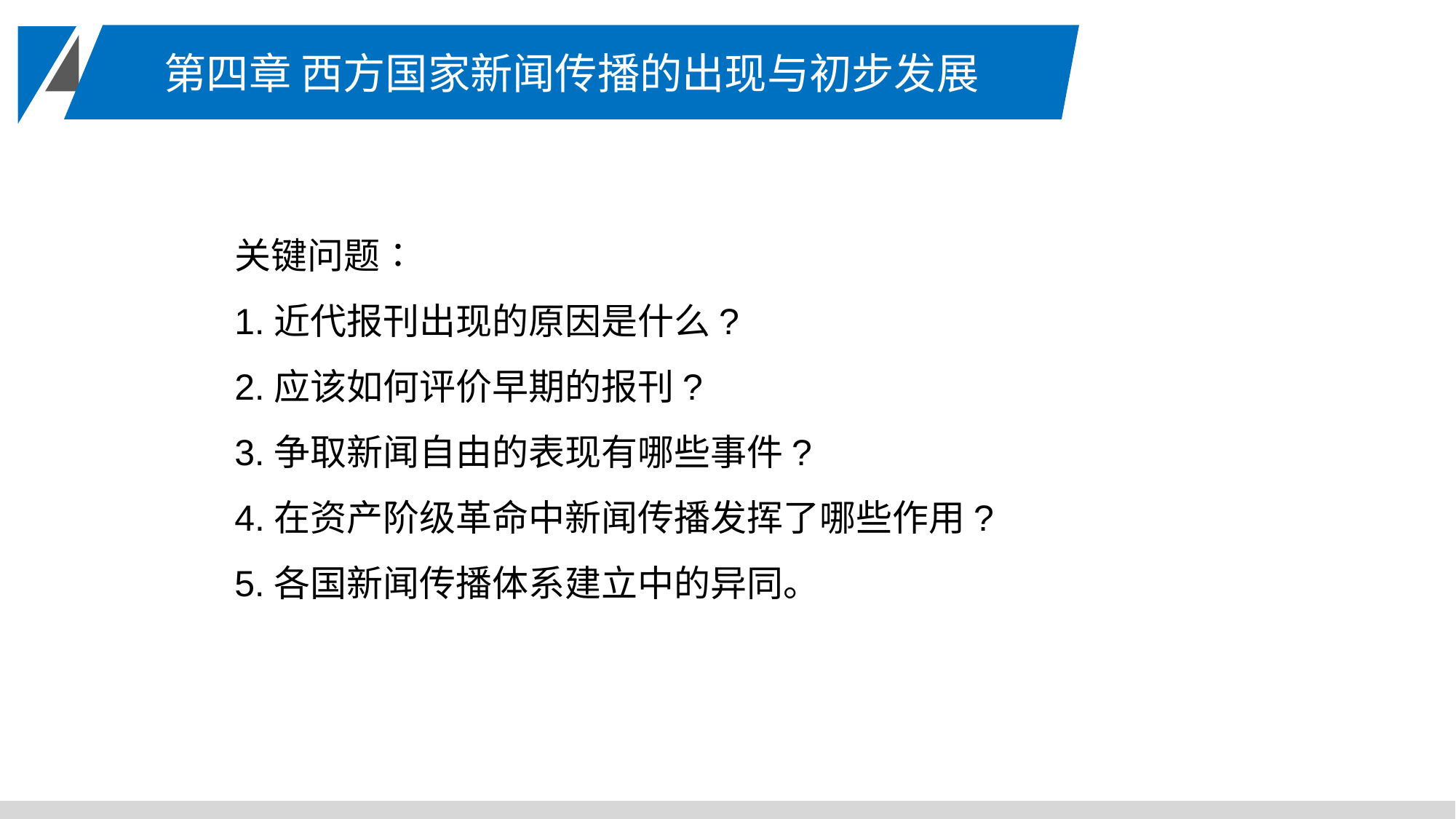

第四章 西方国家新闻传播的出现与初步发展
关键问题∶
1.近代报刊出现的原因是什么?
2.应该如何评价早期的报刊?
3.争取新闻自由的表现有哪些事件?
4.在资产阶级革命中新闻传播发挥了哪些作用?
5.各国新闻传播体系建立中的异同。